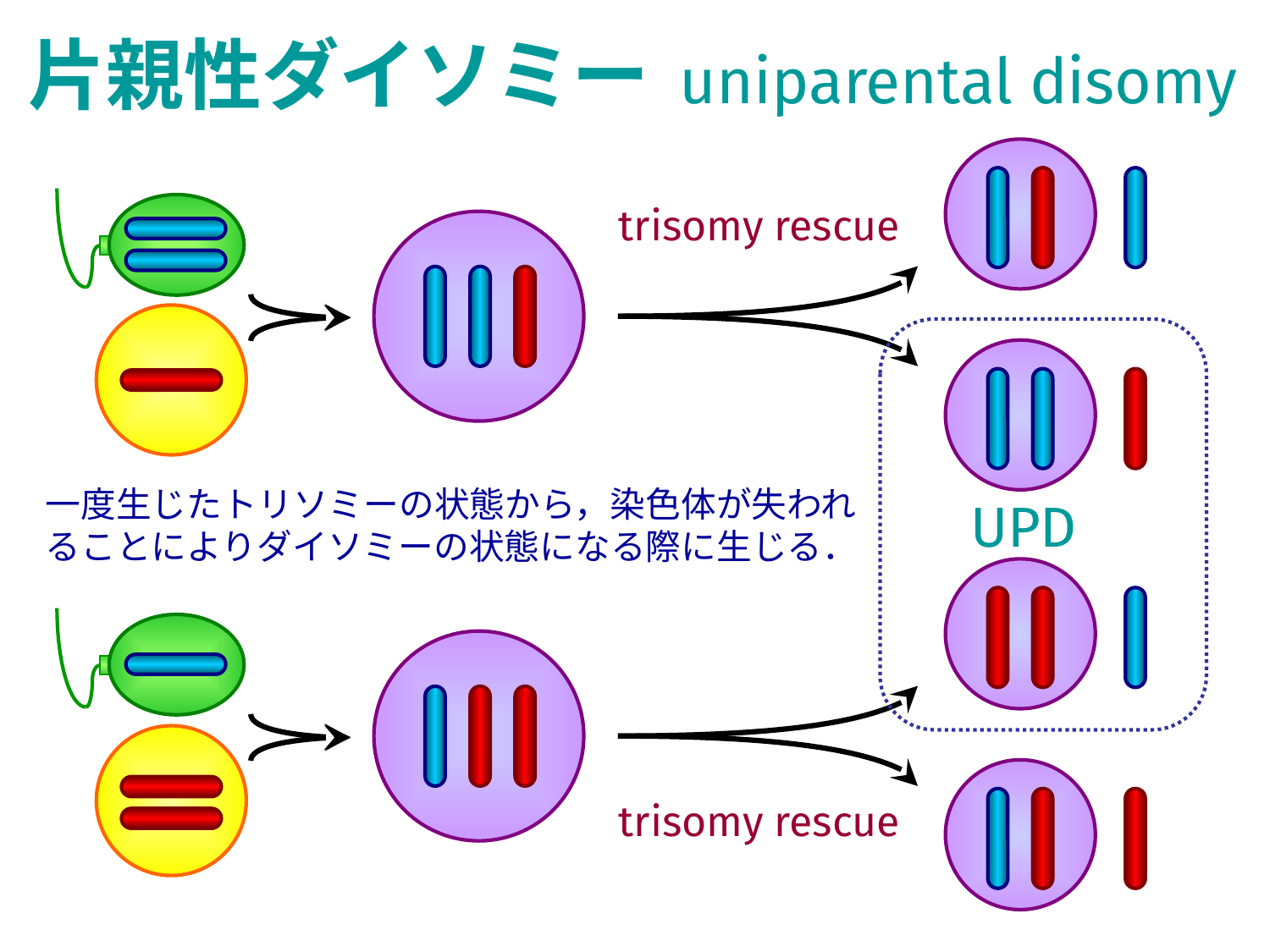

片親性ダイソミー uniparental disomy

trisomy rescue

一度生じたトリソミーの状態から，染色体が失われることによりダイソミーの状態になる際に生じる．
UPD

trisomy rescue